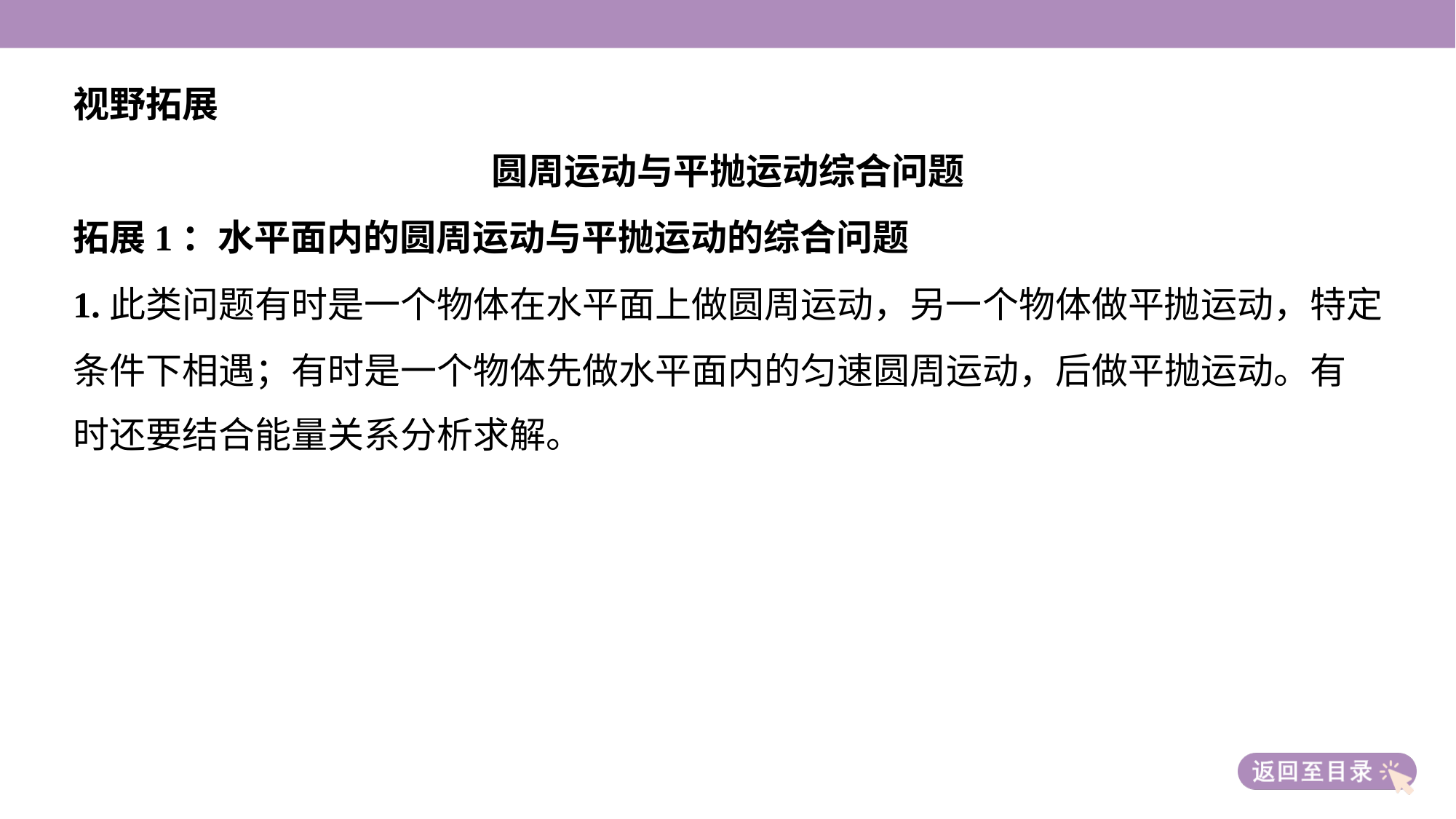

视野拓展
圆周运动与平抛运动综合问题
拓展1：水平面内的圆周运动与平抛运动的综合问题
1.此类问题有时是一个物体在水平面上做圆周运动，另一个物体做平抛运动，特定
条件下相遇；有时是一个物体先做水平面内的匀速圆周运动，后做平抛运动。有
时还要结合能量关系分析求解。